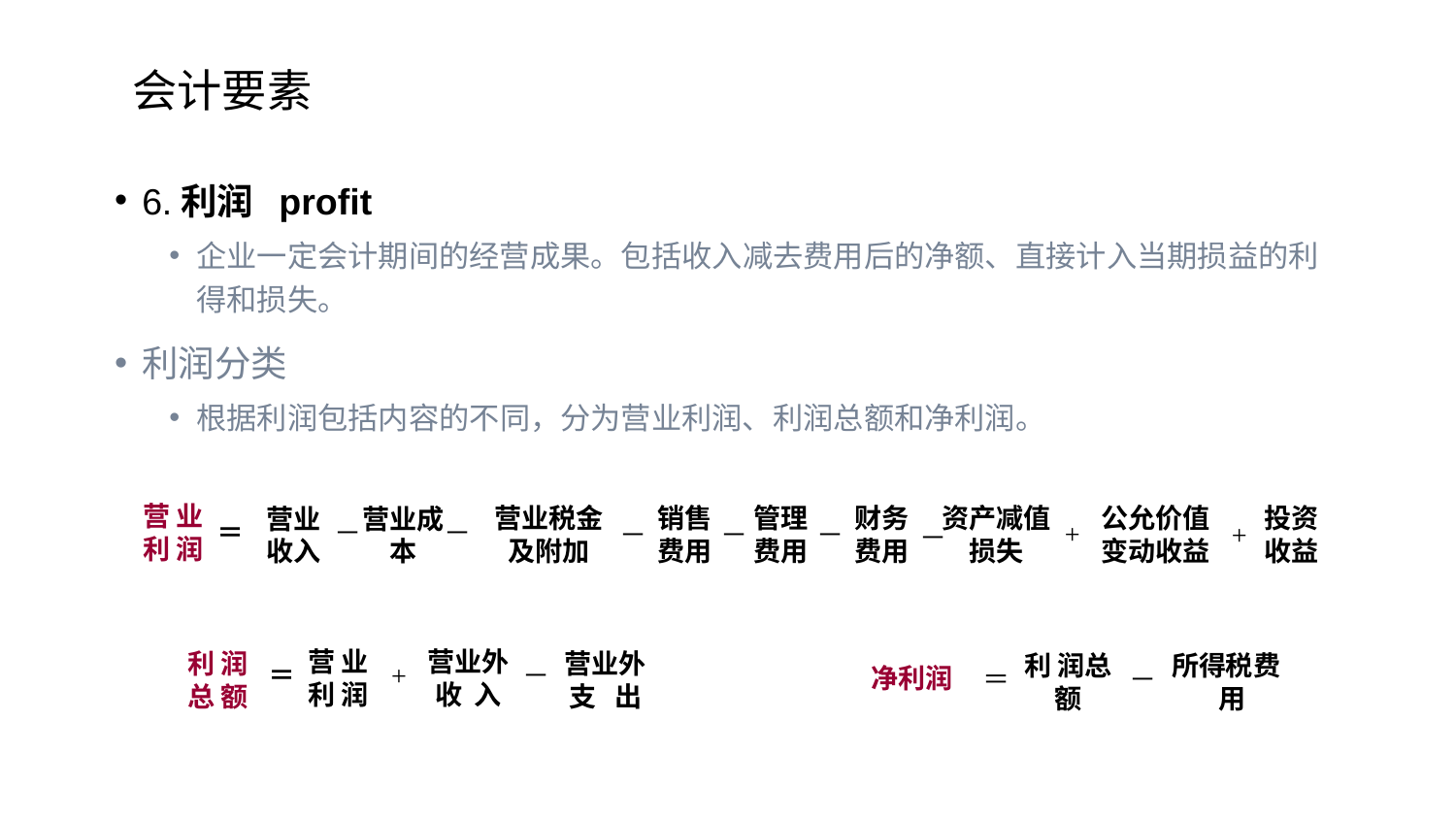

# 会计要素
6.利润  profit
企业一定会计期间的经营成果。包括收入减去费用后的净额、直接计入当期损益的利得和损失。
利润分类
根据利润包括内容的不同，分为营业利润、利润总额和净利润。

营 业利 润
＝
－
－
营业税金及附加
销售费用
管理费用
财务费用
资产减值损失
公允价值变动收益
投资收益
营业收入
营业成本
－
－
－
－
+
+
净利润
＝
－
利 润总 额
所得税费   用
＝
+
－
营 业利 润
营业外
收  入
利 润
总 额
营业外
支   出